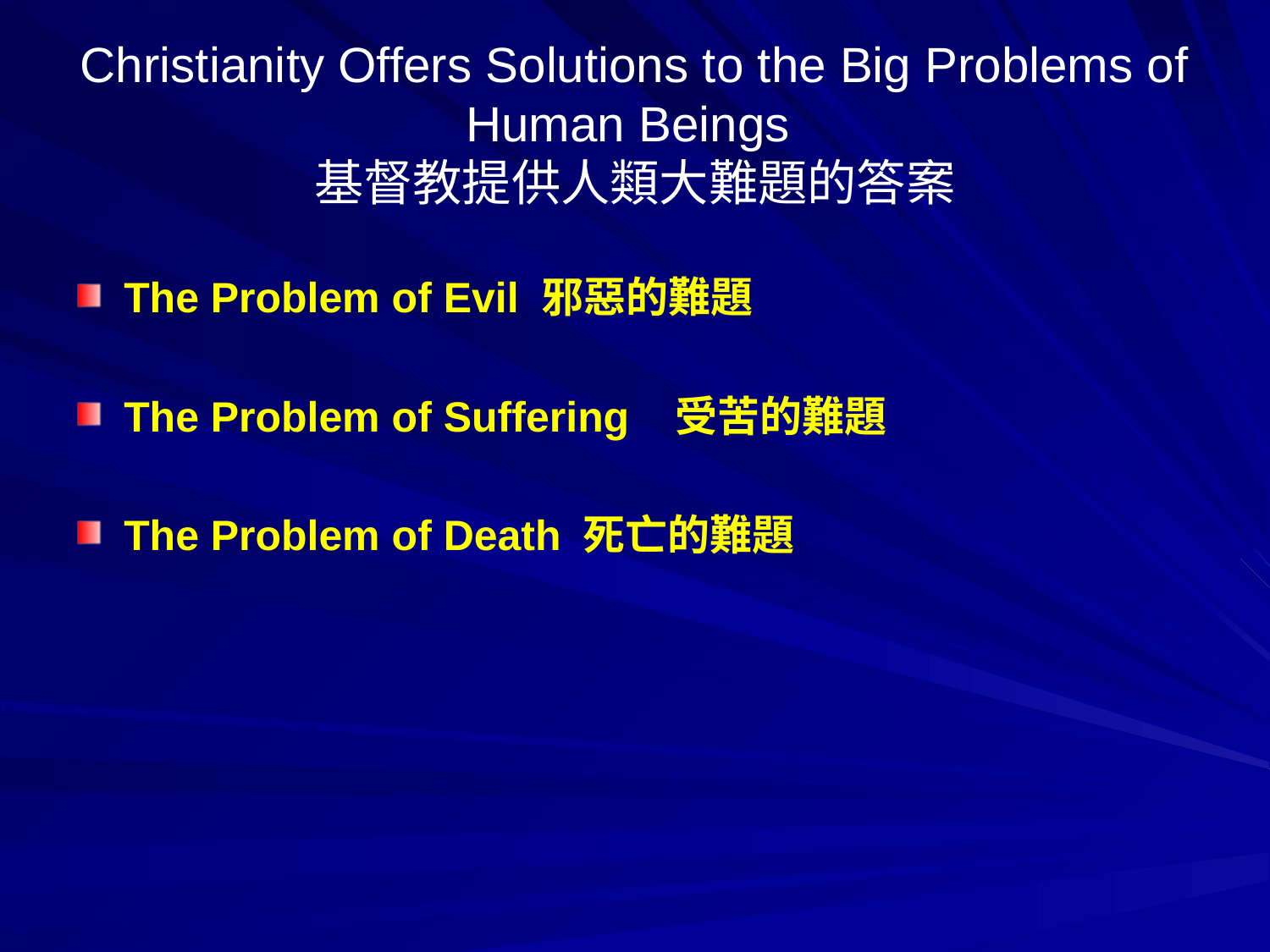

# Christianity Offers Solutions to the Big Problems of Human Beings 基督教提供人類大難題的答案
The Problem of Evil 邪惡的難題

The Problem of Suffering   受苦的難題

The Problem of Death 死亡的難題